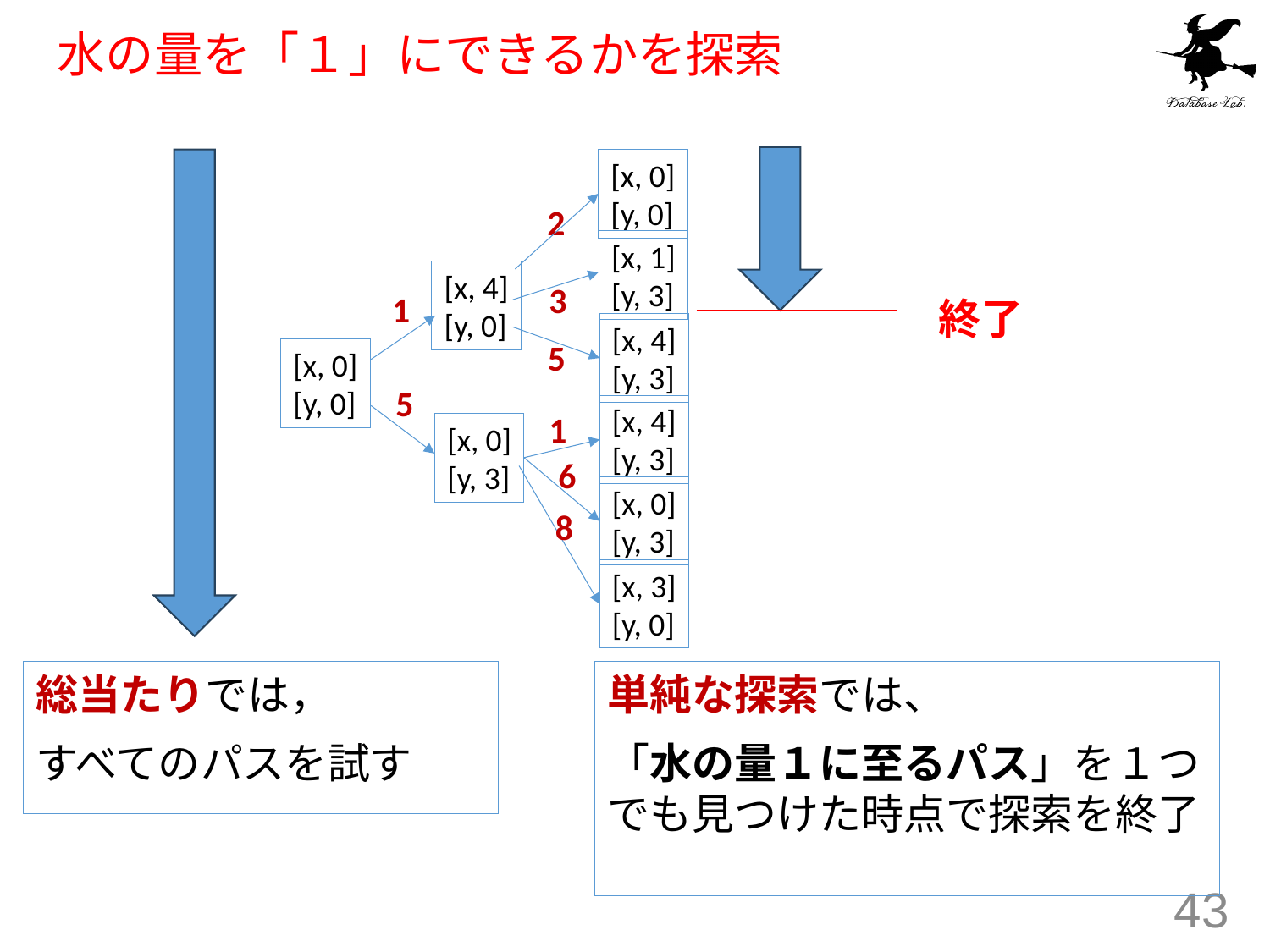

# 水の量を「１」にできるかを探索

[x, 0]
[y, 0]
2
[x, 1]
[y, 3]
[x, 4]
[y, 0]
3
1
[x, 4]
[y, 3]
5
[x, 0]
[y, 0]
5
[x, 4]
[y, 3]
1
[x, 0]
[y, 3]
6
[x, 0]
[y, 3]
8
[x, 3]
[y, 0]

終了
総当たりでは，
すべてのパスを試す
単純な探索では、
「水の量１に至るパス」を１つでも見つけた時点で探索を終了
43